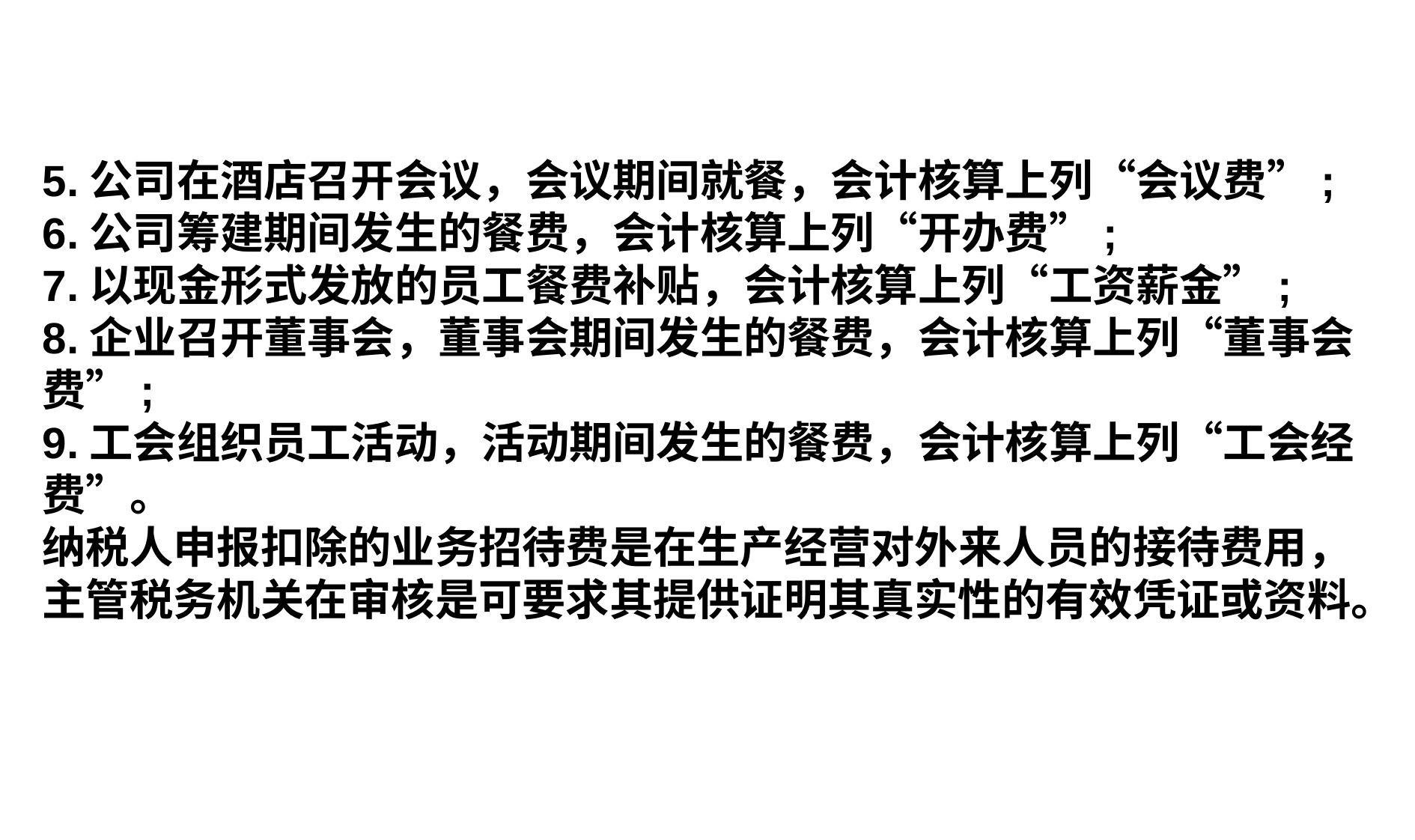

5.公司在酒店召开会议，会议期间就餐，会计核算上列“会议费”;
6.公司筹建期间发生的餐费，会计核算上列“开办费”;
7.以现金形式发放的员工餐费补贴，会计核算上列“工资薪金”;
8.企业召开董事会，董事会期间发生的餐费，会计核算上列“董事会费”;
9.工会组织员工活动，活动期间发生的餐费，会计核算上列“工会经费”。
纳税人申报扣除的业务招待费是在生产经营对外来人员的接待费用，主管税务机关在审核是可要求其提供证明其真实性的有效凭证或资料。